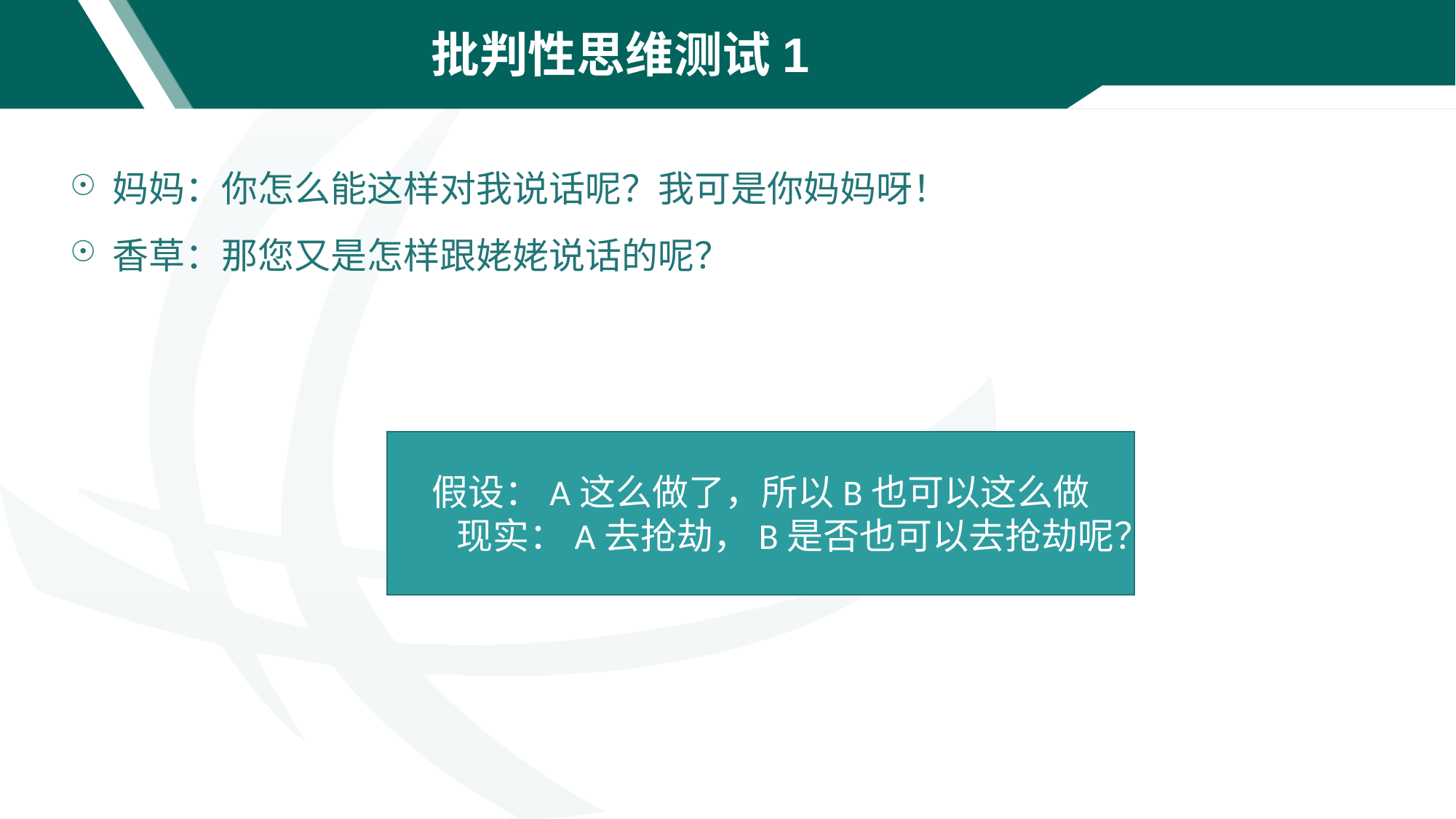

# 批判性思维测试1
妈妈：你怎么能这样对我说话呢？我可是你妈妈呀！
香草：那您又是怎样跟姥姥说话的呢？

假设：A这么做了，所以B也可以这么做
     现实：A去抢劫，B是否也可以去抢劫呢？